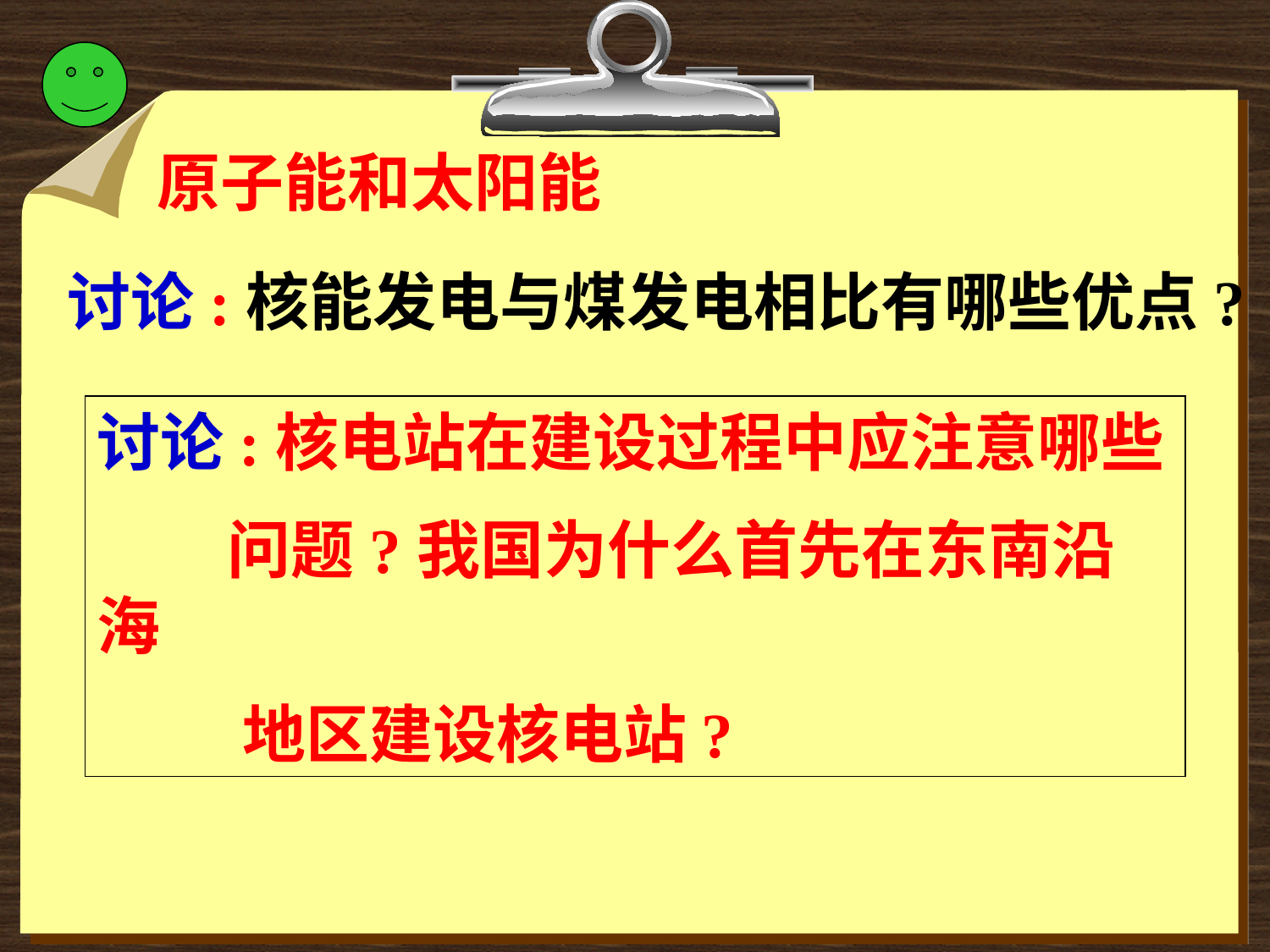

原子能和太阳能
讨论:核能发电与煤发电相比有哪些优点?
讨论:核电站在建设过程中应注意哪些
        问题?我国为什么首先在东南沿海
         地区建设核电站?